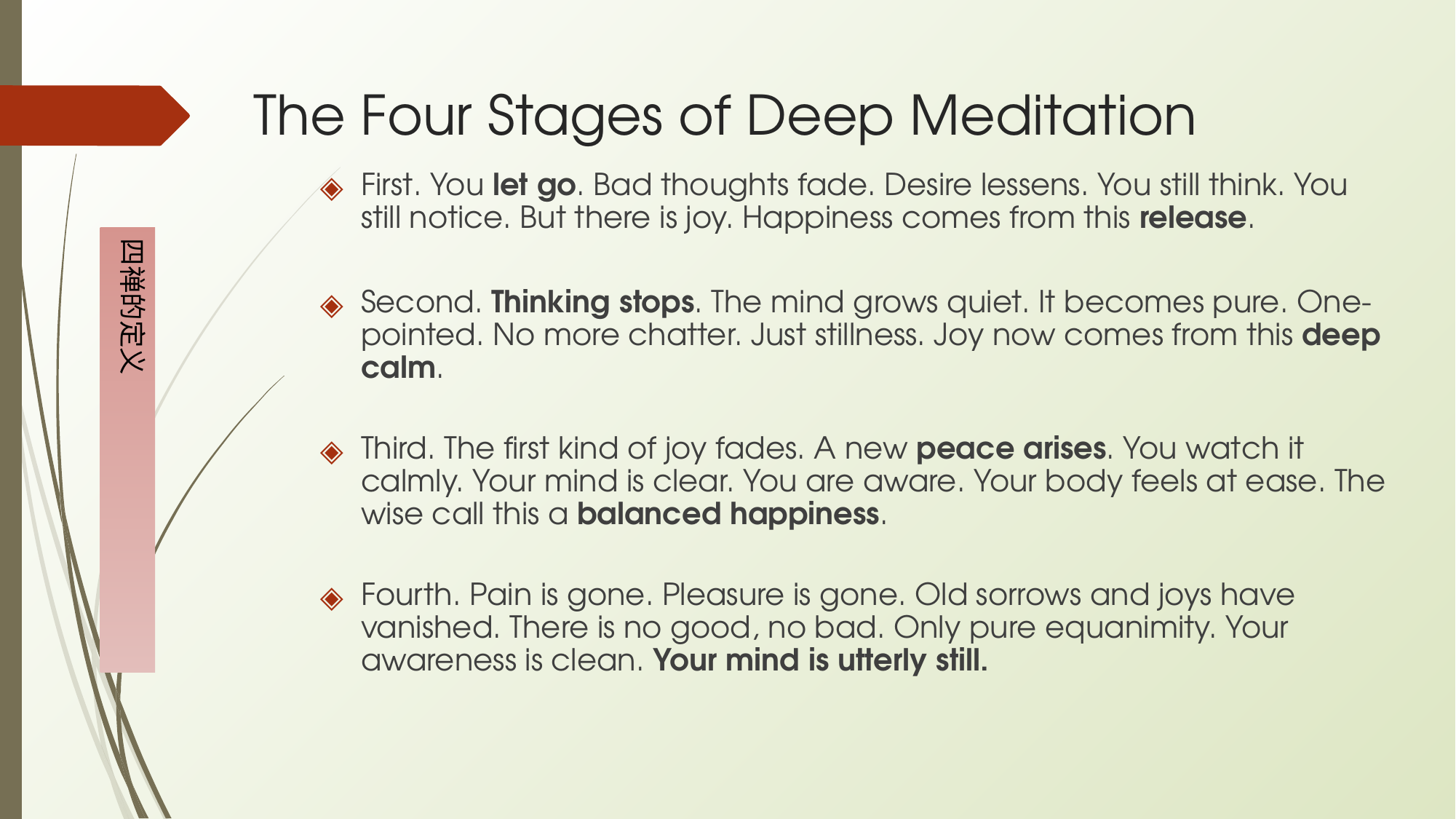

# The Four Stages of Deep Meditation
First. You let go. Bad thoughts fade. Desire lessens. You still think. You still notice. But there is joy. Happiness comes from this release.
Second. Thinking stops. The mind grows quiet. It becomes pure. One-pointed. No more chatter. Just stillness. Joy now comes from this deep calm.
Third. The first kind of joy fades. A new peace arises. You watch it calmly. Your mind is clear. You are aware. Your body feels at ease. The wise call this a balanced happiness.
Fourth. Pain is gone. Pleasure is gone. Old sorrows and joys have vanished. There is no good, no bad. Only pure equanimity. Your awareness is clean. Your mind is utterly still.

四禅的定义